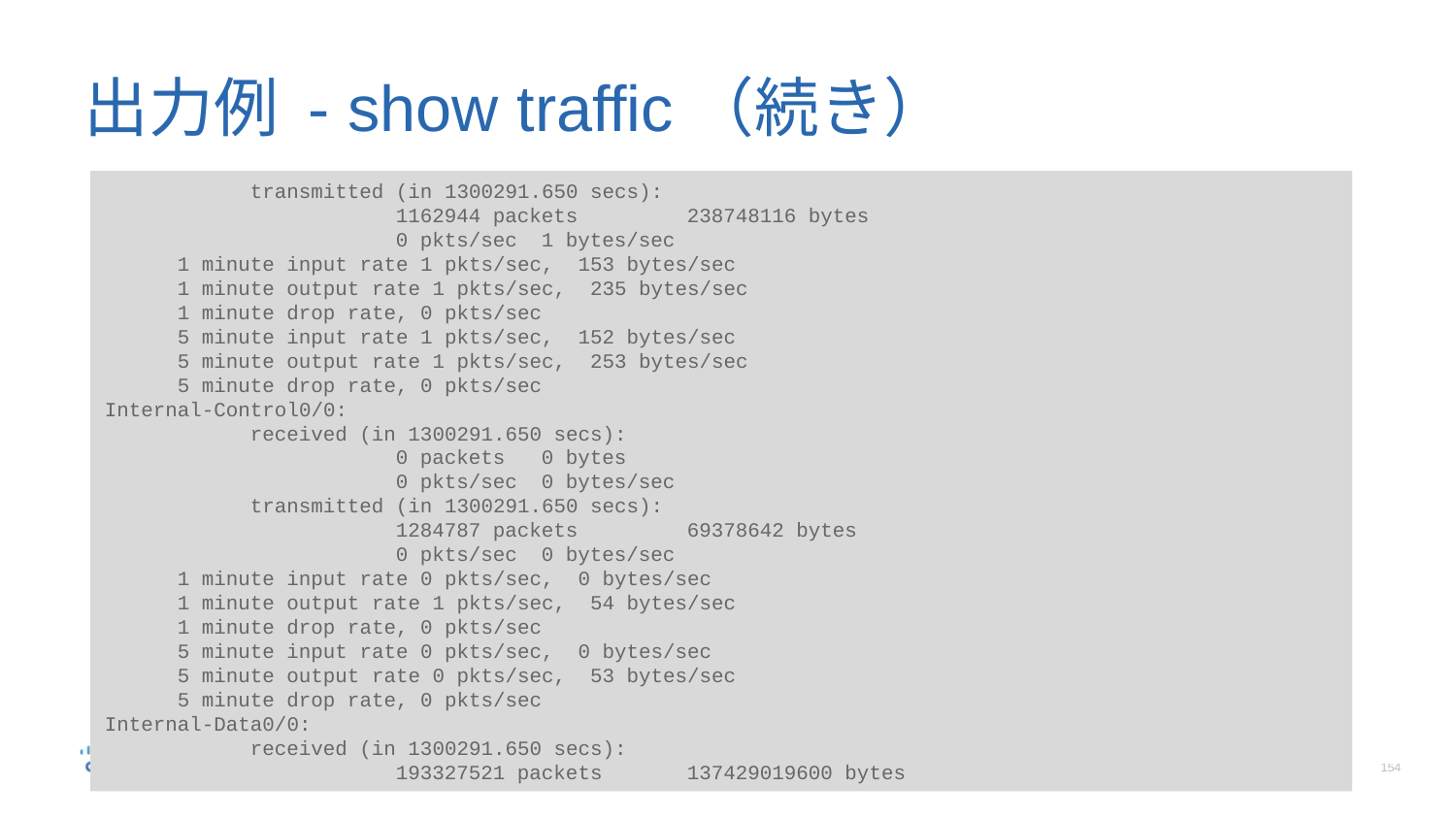

# 出力例 - show traffic（続き）
	transmitted (in 1300291.650 secs):
		1162944 packets	238748116 bytes
		0 pkts/sec	1 bytes/sec
      1 minute input rate 1 pkts/sec,  153 bytes/sec
      1 minute output rate 1 pkts/sec,  235 bytes/sec
      1 minute drop rate, 0 pkts/sec
      5 minute input rate 1 pkts/sec,  152 bytes/sec
      5 minute output rate 1 pkts/sec,  253 bytes/sec
      5 minute drop rate, 0 pkts/sec
Internal-Control0/0:
	received (in 1300291.650 secs):
		0 packets	0 bytes
		0 pkts/sec	0 bytes/sec
	transmitted (in 1300291.650 secs):
		1284787 packets	69378642 bytes
		0 pkts/sec	0 bytes/sec
      1 minute input rate 0 pkts/sec,  0 bytes/sec
      1 minute output rate 1 pkts/sec,  54 bytes/sec
      1 minute drop rate, 0 pkts/sec
      5 minute input rate 0 pkts/sec,  0 bytes/sec
      5 minute output rate 0 pkts/sec,  53 bytes/sec
      5 minute drop rate, 0 pkts/sec
Internal-Data0/0:
	received (in 1300291.650 secs):
		193327521 packets	137429019600 bytes